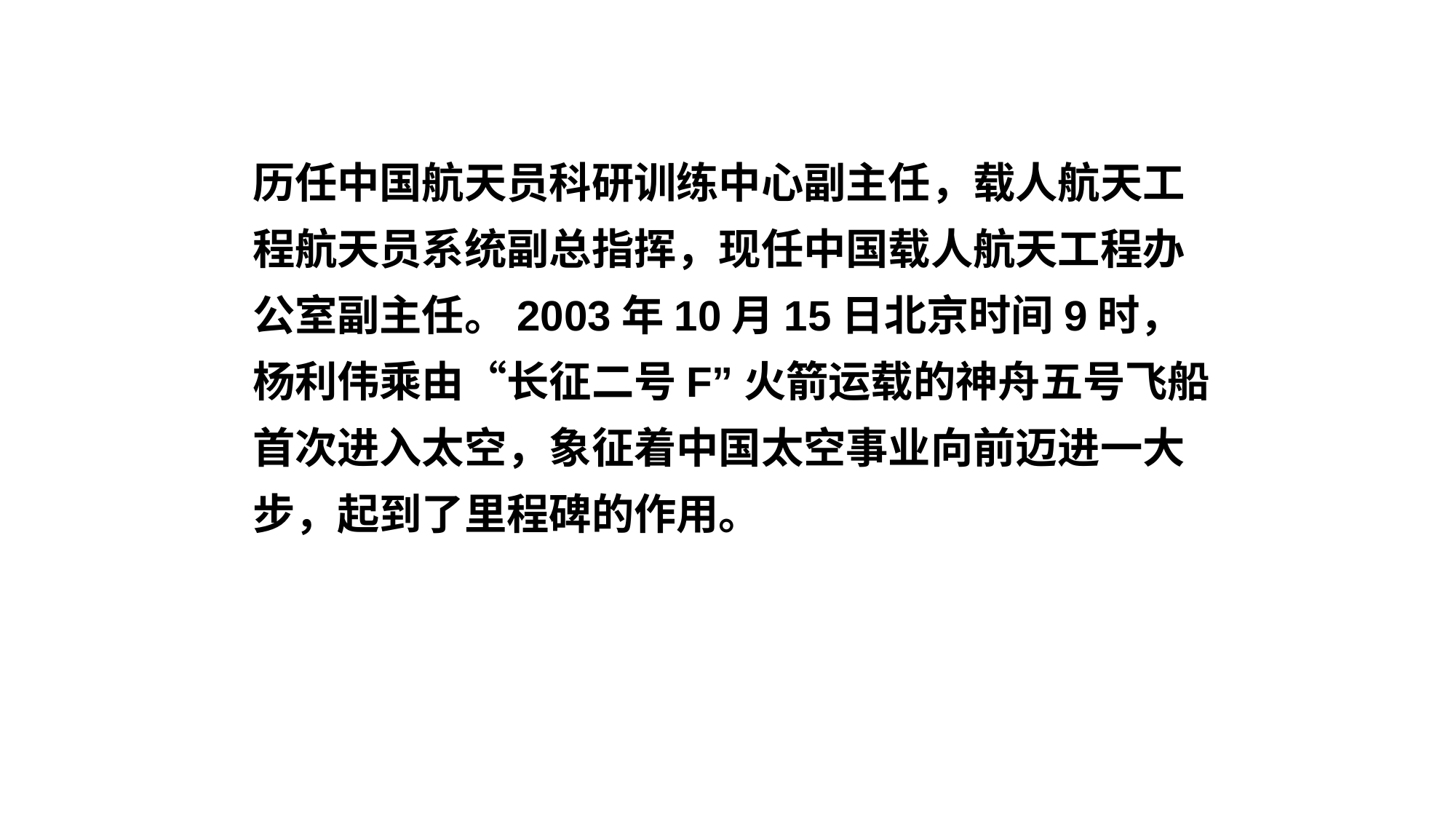

历任中国航天员科研训练中心副主任，载人航天工程航天员系统副总指挥，现任中国载人航天工程办公室副主任。2003年10月15日北京时间9时，杨利伟乘由“长征二号F”火箭运载的神舟五号飞船首次进入太空，象征着中国太空事业向前迈进一大步，起到了里程碑的作用。